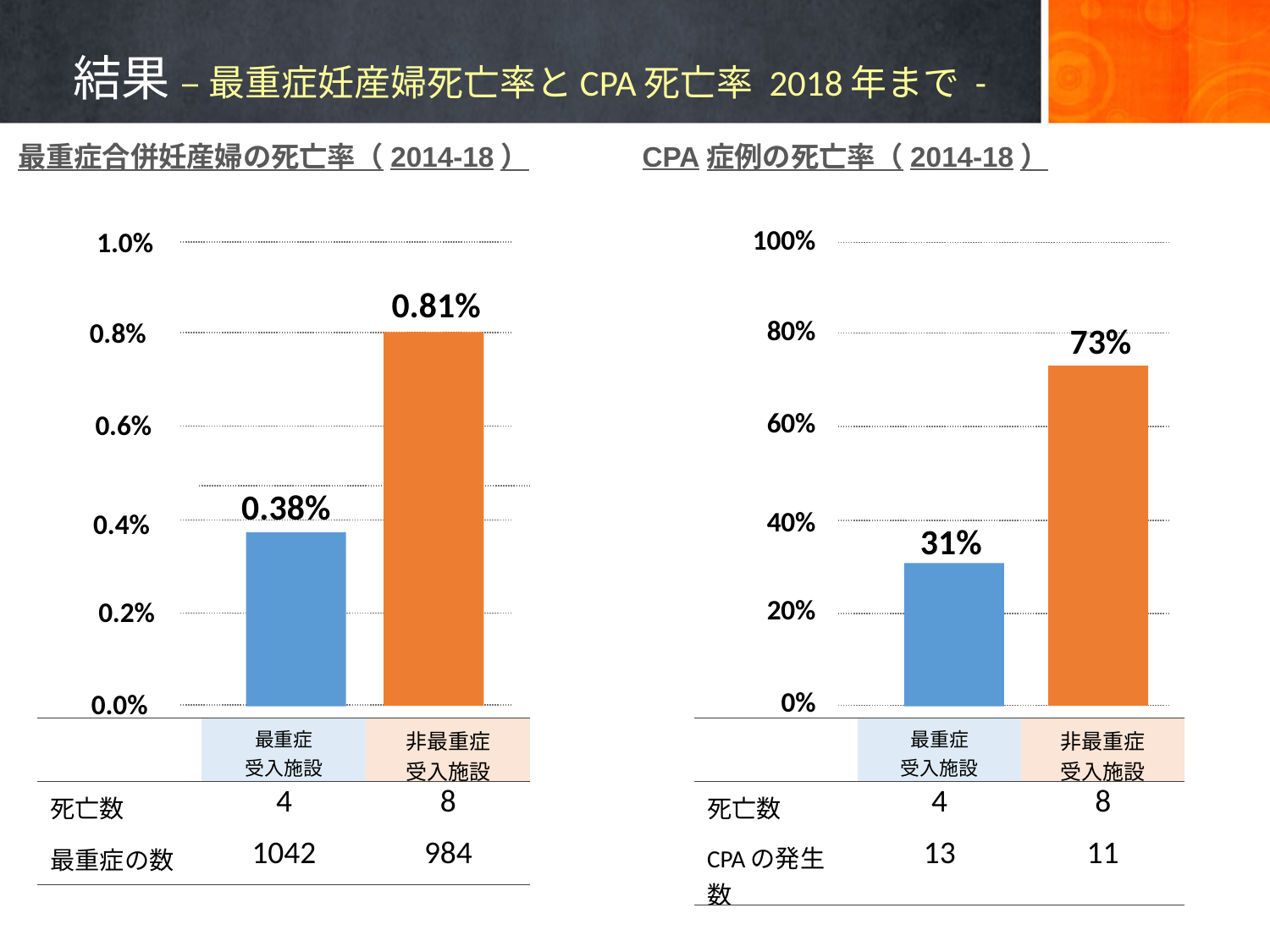

# 結果 – 最重症妊産婦死亡率とCPA死亡率 2018年まで -
最重症合併妊産婦の死亡率（2014-18）
CPA症例の死亡率（2014-18）
100%
1.0%
0.81%
80%
0.8%
73%

60%
0.6%
0.38%
40%
0.4%
31%

20%
0.2%
0%
0.0%
|  | 最重症 受入施設 | 非最重症 受入施設 |
| --- | --- | --- |
| 死亡数 | 4 | 8 |
| 最重症の数 | 1042 | 984 |
|  | 最重症 受入施設 | 非最重症 受入施設 |
| --- | --- | --- |
| 死亡数 | 4 | 8 |
| CPAの発生数 | 13 | 11 |